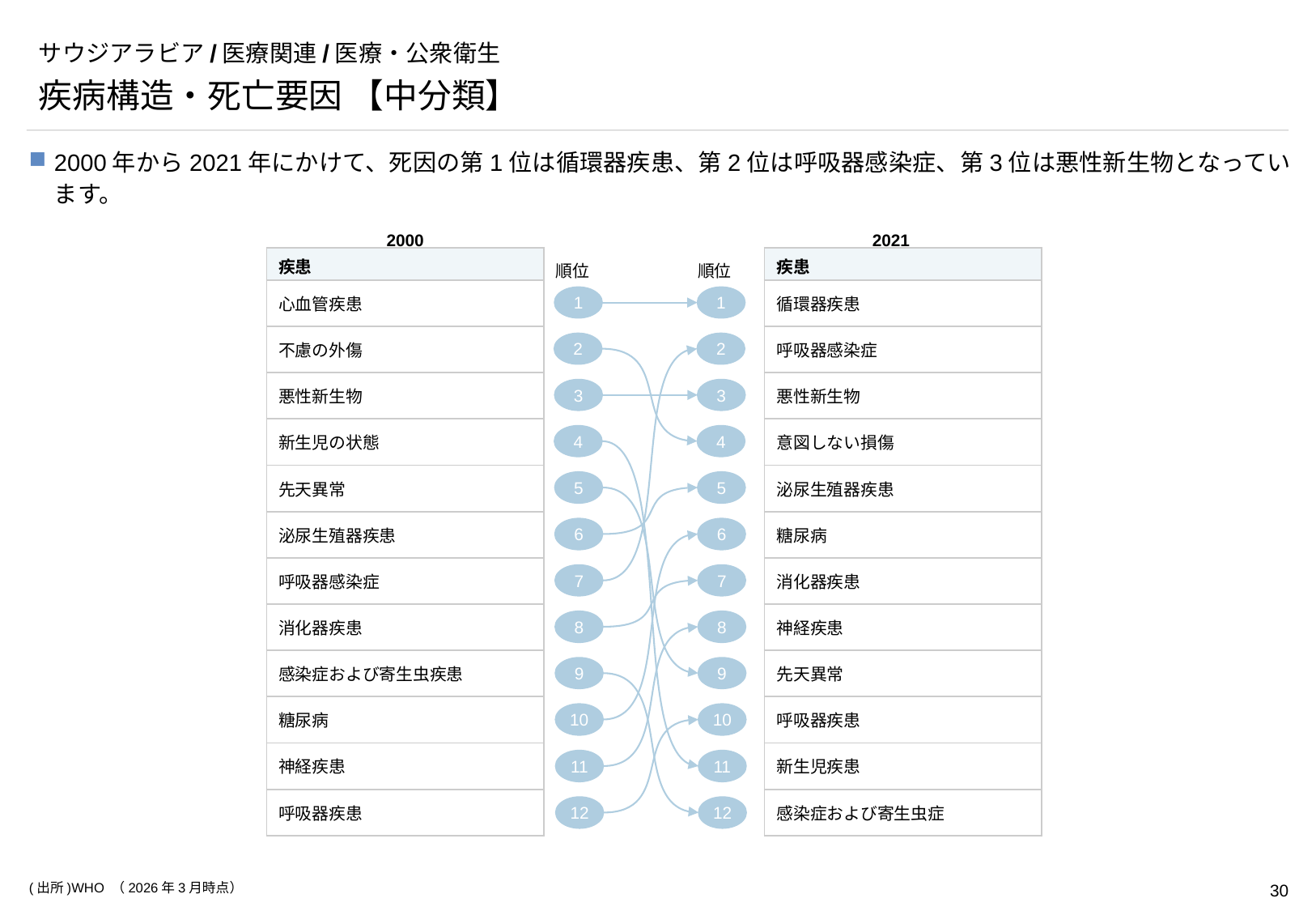

# サウジアラビア/医療関連/医療・公衆衛生
疾病構造・死亡要因 【中分類】
2000年から2021年にかけて、死因の第1位は循環器疾患、第2位は呼吸器感染症、第3位は悪性新生物となっています。
2000
2021
| 疾患 |
| --- |
| 心血管疾患 |
| 不慮の外傷 |
| 悪性新生物 |
| 新生児の状態 |
| 先天異常 |
| 泌尿生殖器疾患 |
| 呼吸器感染症 |
| 消化器疾患 |
| 感染症および寄生虫疾患 |
| 糖尿病 |
| 神経疾患 |
| 呼吸器疾患 |
| 疾患 |
| --- |
| 循環器疾患 |
| 呼吸器感染症 |
| 悪性新生物 |
| 意図しない損傷 |
| 泌尿生殖器疾患 |
| 糖尿病 |
| 消化器疾患 |
| 神経疾患 |
| 先天異常 |
| 呼吸器疾患 |
| 新生児疾患 |
| 感染症および寄生虫症 |
順位
順位
1
1
2
2
3
3
4
4
5
5
6
6
7
7
8
8
9
9
10
10
11
11
12
12
(出所)WHO （2026年3月時点）